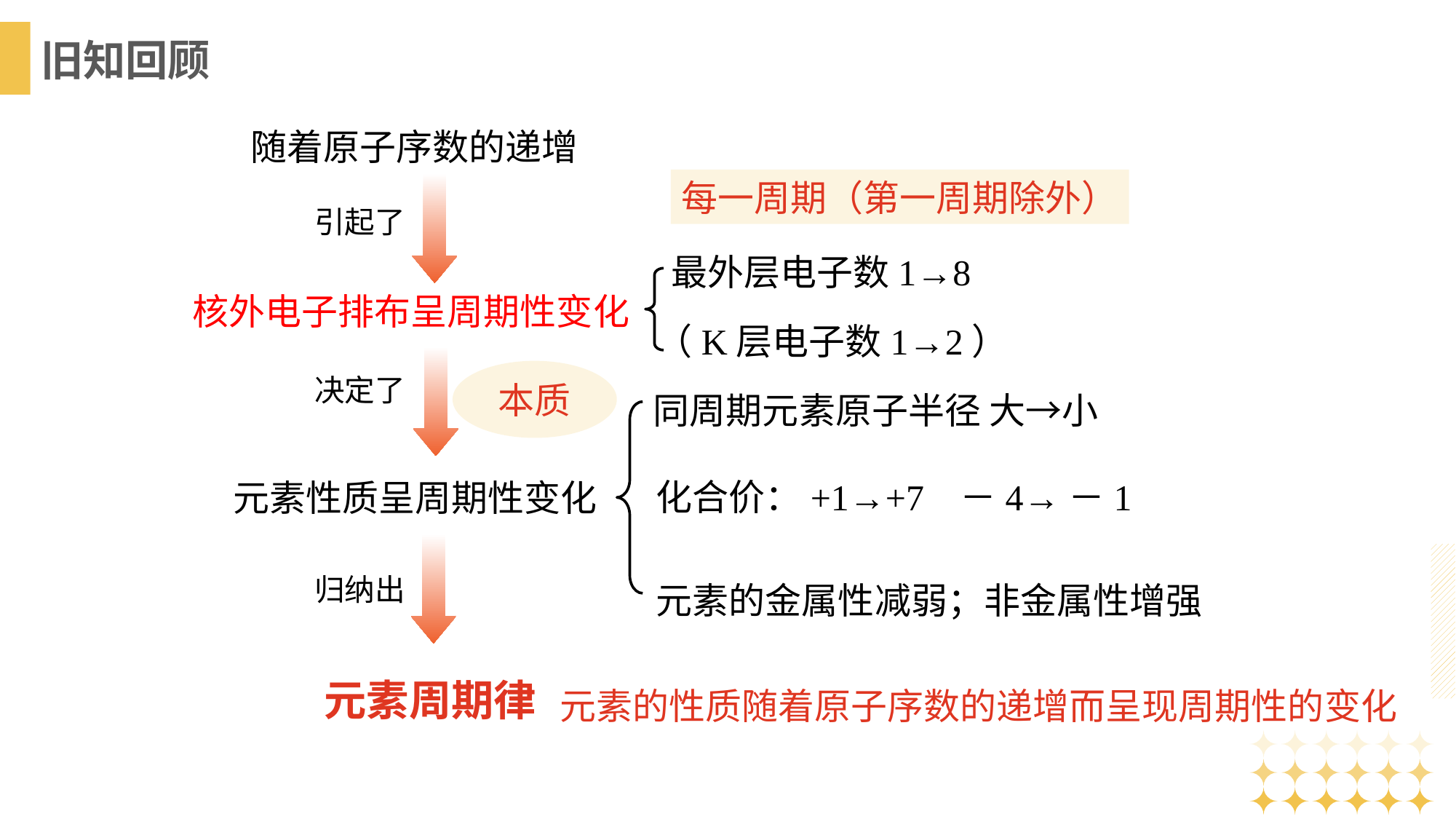

旧知回顾
随着原子序数的递增
每一周期（第一周期除外）

引起了
最外层电子数1→8

核外电子排布呈周期性变化
（K层电子数1→2）

本质
决定了
同周期元素原子半径 大→小

化合价：+1→+7   －4→－1
元素性质呈周期性变化

元素的金属性减弱；非金属性增强
归纳出
元素的性质随着原子序数的递增而呈现周期性的变化
元素周期律